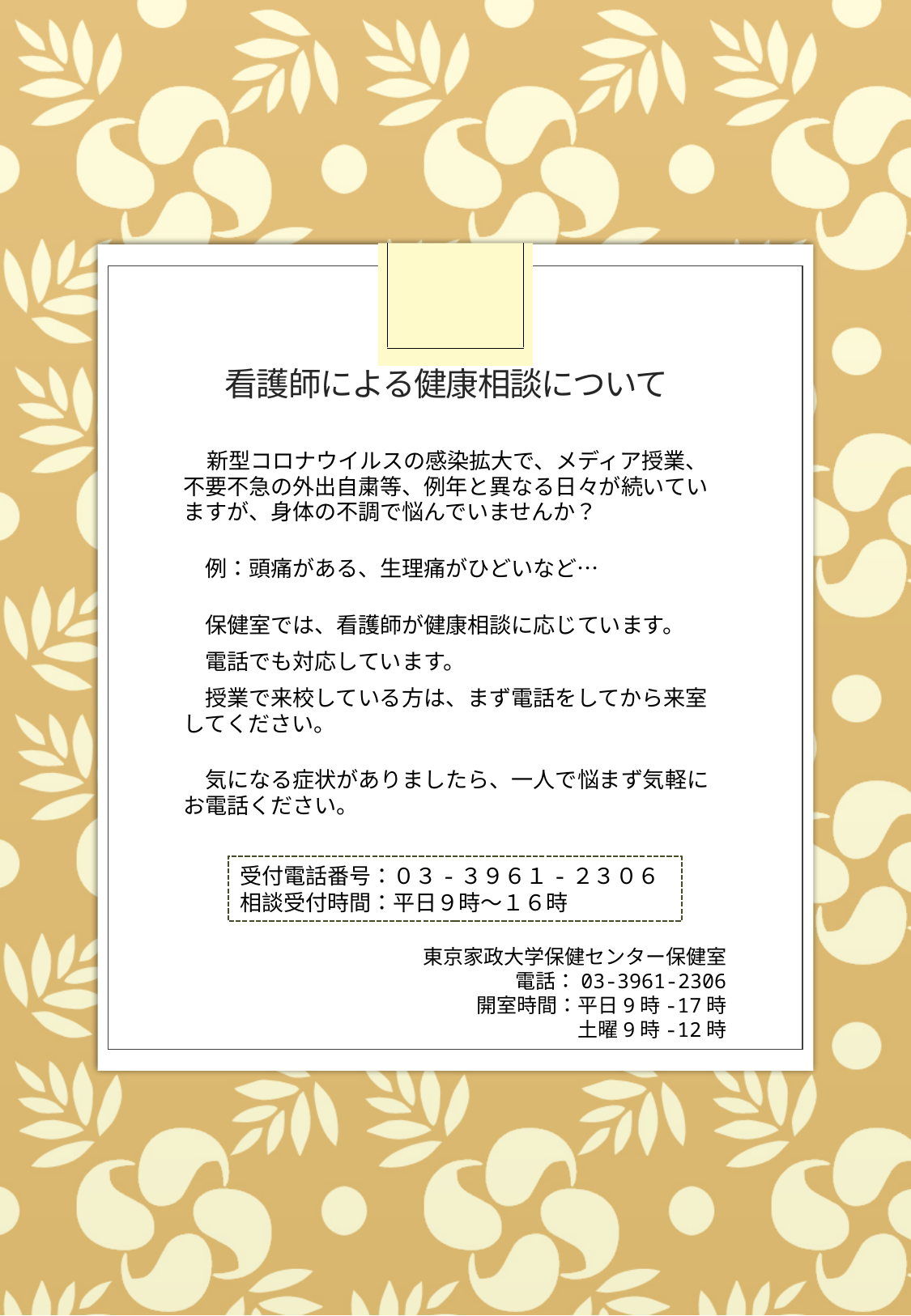

# 看護師による健康相談について
　新型コロナウイルスの感染拡大で、メディア授業、不要不急の外出自粛等、例年と異なる日々が続いていますが、身体の不調で悩んでいませんか？

　例：頭痛がある、生理痛がひどいなど…

　保健室では、看護師が健康相談に応じています。
　電話でも対応しています。
　授業で来校している方は、まず電話をしてから来室してください。

　気になる症状がありましたら、一人で悩まず気軽にお電話ください。
受付電話番号：０３-３９６１-２３０６
相談受付時間：平日９時～１６時
東京家政大学保健センター保健室
電話：03-3961-2306
開室時間：平日9時-17時
土曜9時-12時